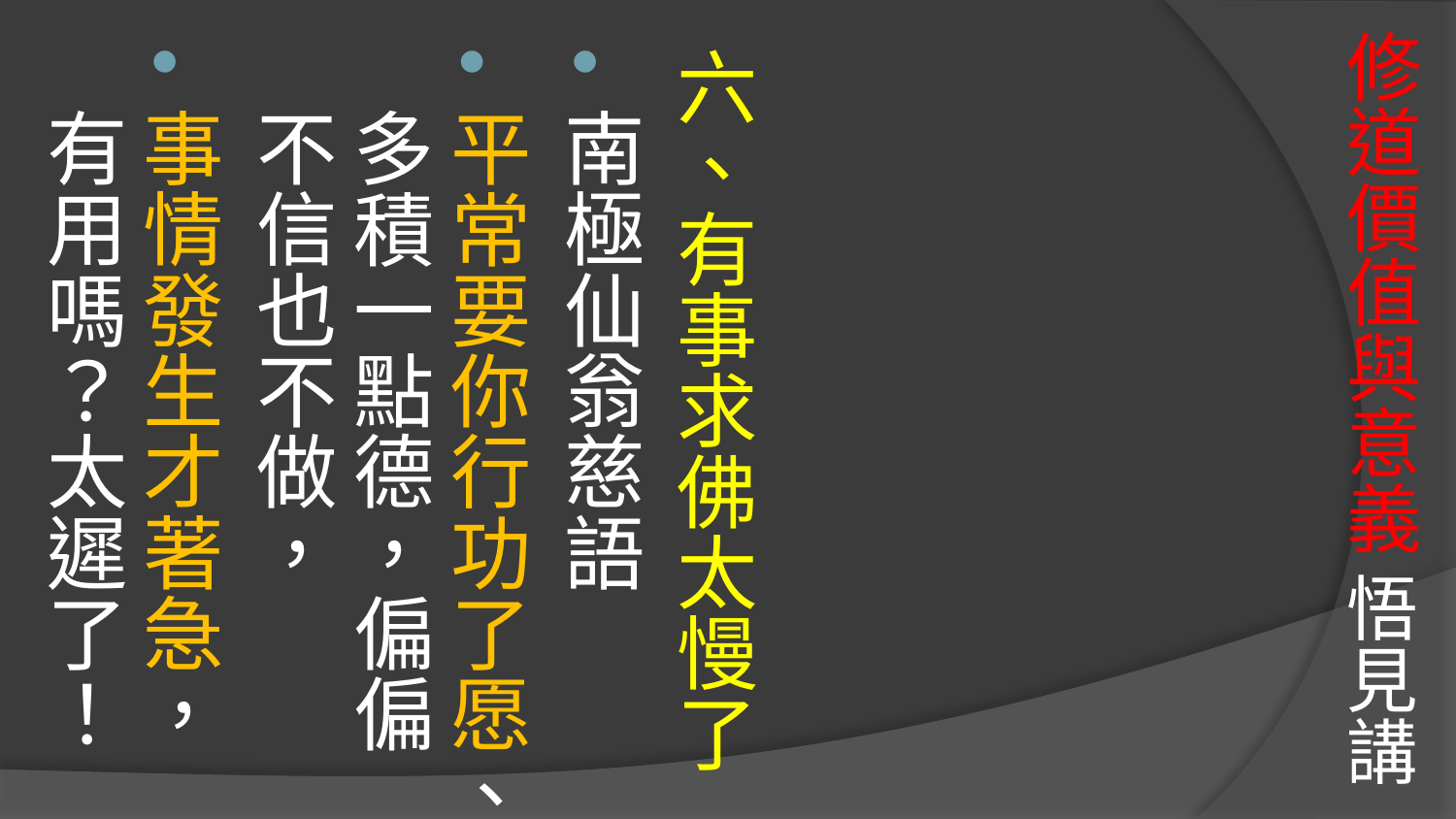

# 修道價值與意義 悟見講
六、有事求佛太慢了
南極仙翁慈語
平常要你行功了愿、多積一點德，偏偏不信也不做，
事情發生才著急，有用嗎？太遲了！